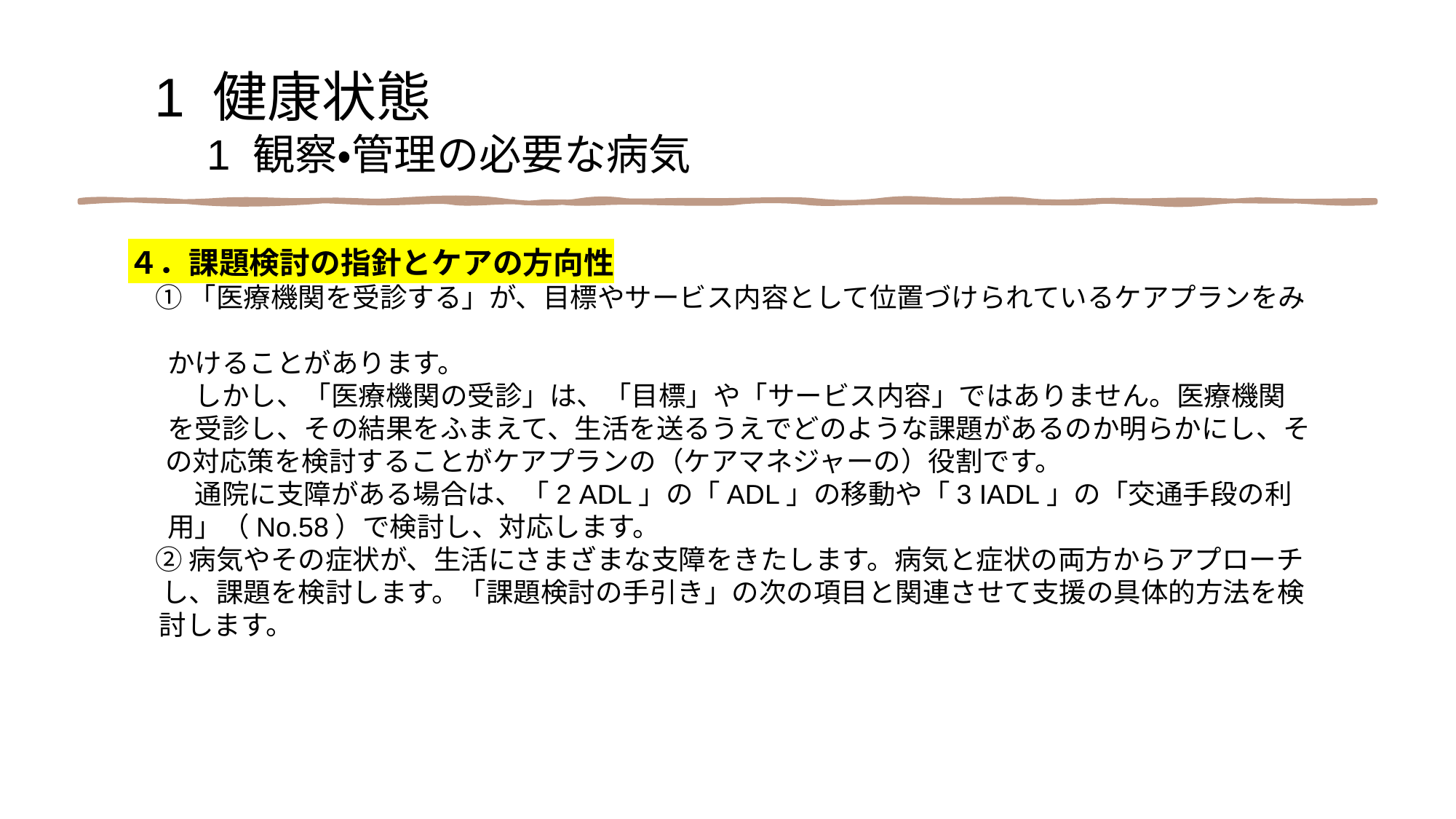

1 健康状態
　1 観察・管理の必要な病気

４．課題検討の指針とケアの方向性
　① 「医療機関を受診する」が、目標やサービス内容として位置づけられているケアプランをみ
　  かけることがあります。
　　  しかし、「医療機関の受診」は、「目標」や「サービス内容」ではありません。医療機関
　  を受診し、その結果をふまえて、生活を送るうえでどのような課題があるのか明らかにし、そ
     の対応策を検討することがケアプランの（ケアマネジャーの）役割です。
　　  通院に支障がある場合は、「2 ADL」の「ADL」の移動や「3 IADL」の「交通手段の利
　  用」（No.58）で検討し、対応します。
　② 病気やその症状が、生活にさまざまな支障をきたします。病気と症状の両方からアプローチ
　 し、課題を検討します。「課題検討の手引き」の次の項目と関連させて支援の具体的方法を検
    討します。